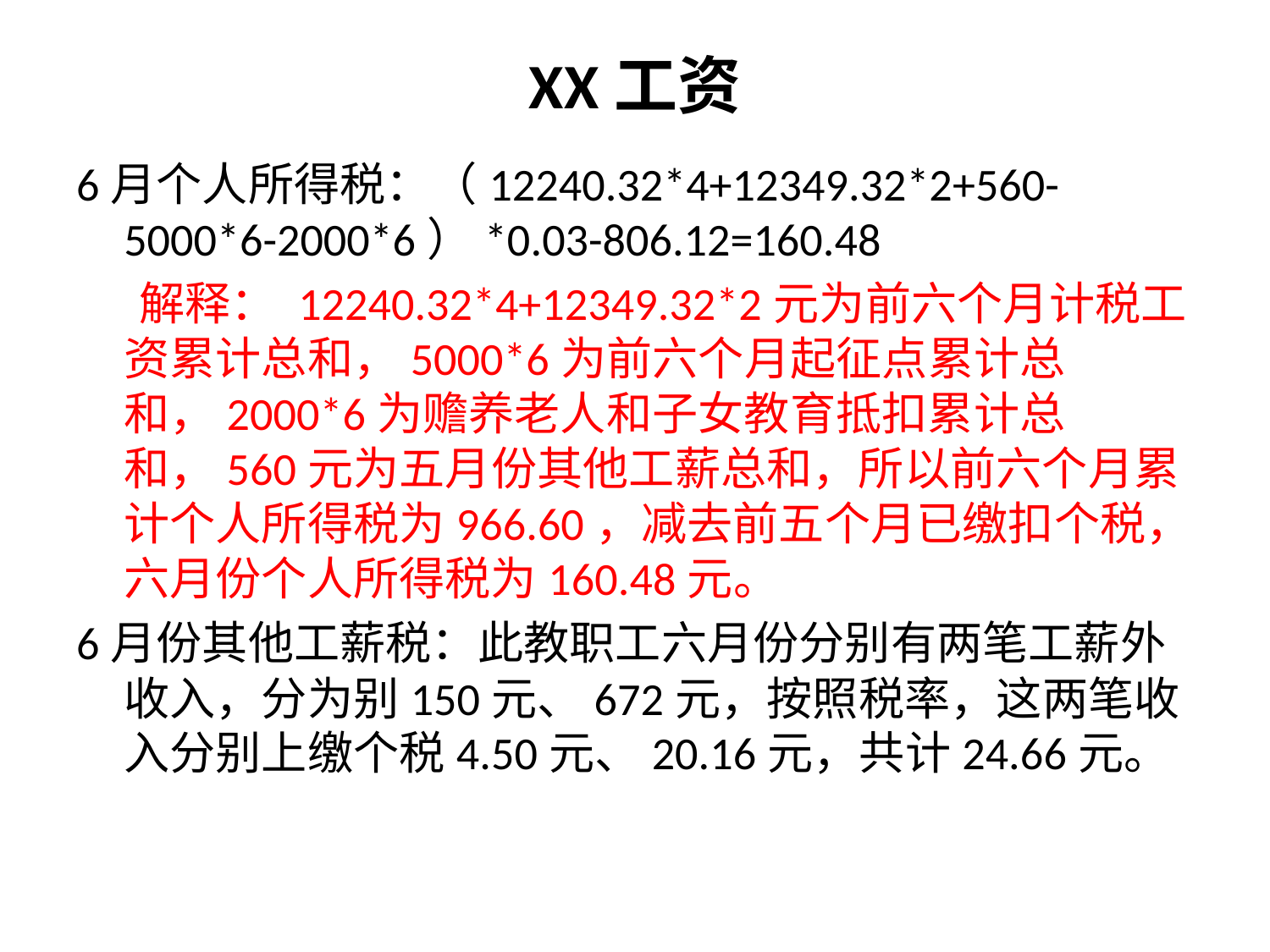

# XX工资
6月个人所得税：（12240.32*4+12349.32*2+560-5000*6-2000*6）*0.03-806.12=160.48
     解释： 12240.32*4+12349.32*2元为前六个月计税工资累计总和，5000*6为前六个月起征点累计总和，2000*6为赡养老人和子女教育抵扣累计总和，560元为五月份其他工薪总和，所以前六个月累计个人所得税为966.60，减去前五个月已缴扣个税，六月份个人所得税为160.48元。
6月份其他工薪税：此教职工六月份分别有两笔工薪外收入，分为别150元、672元，按照税率，这两笔收入分别上缴个税4.50元、20.16元，共计24.66元。